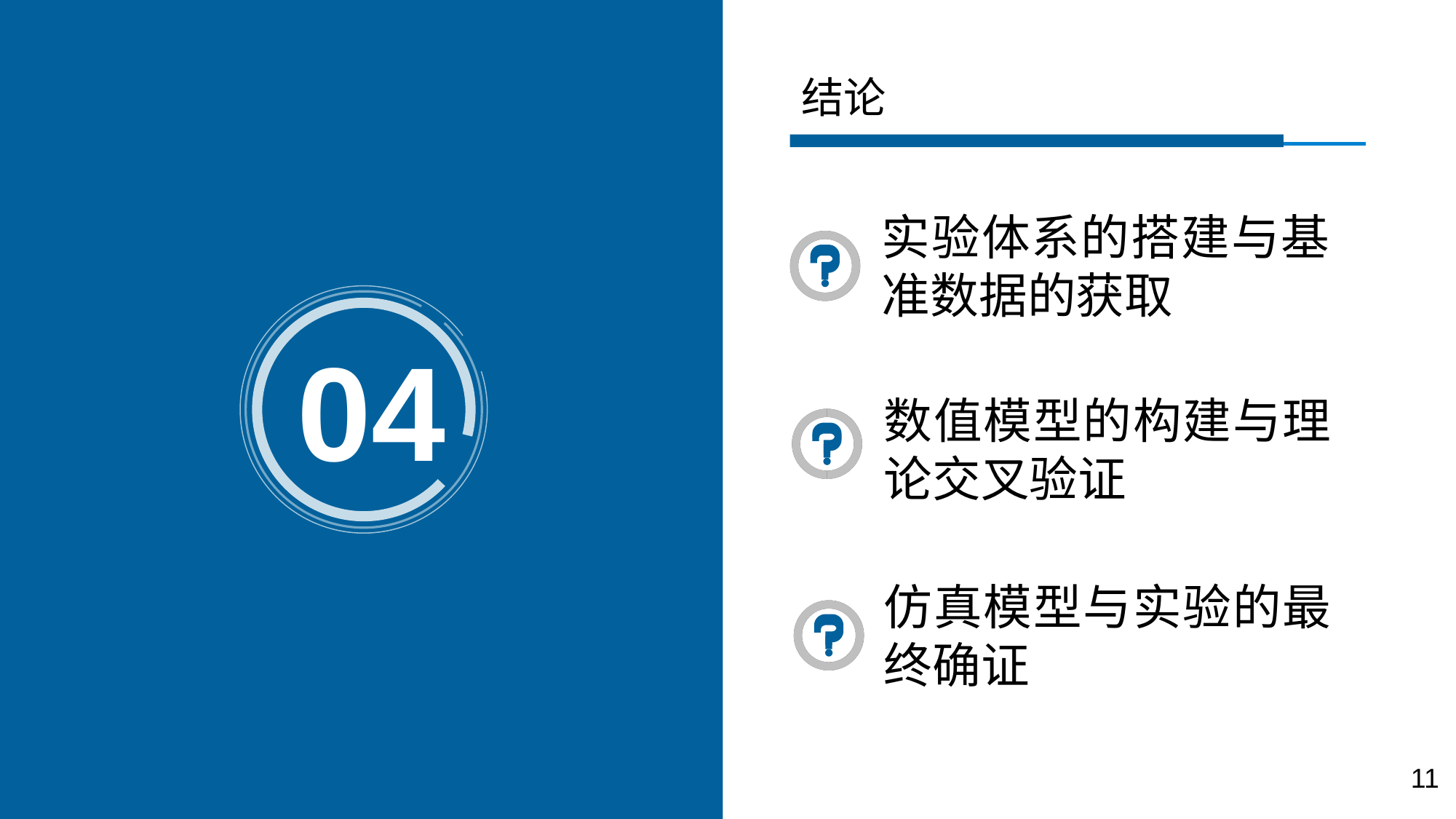

结论

实验体系的搭建与基准数据的获取

04
数值模型的构建与理论交叉验证

仿真模型与实验的最终确证

11